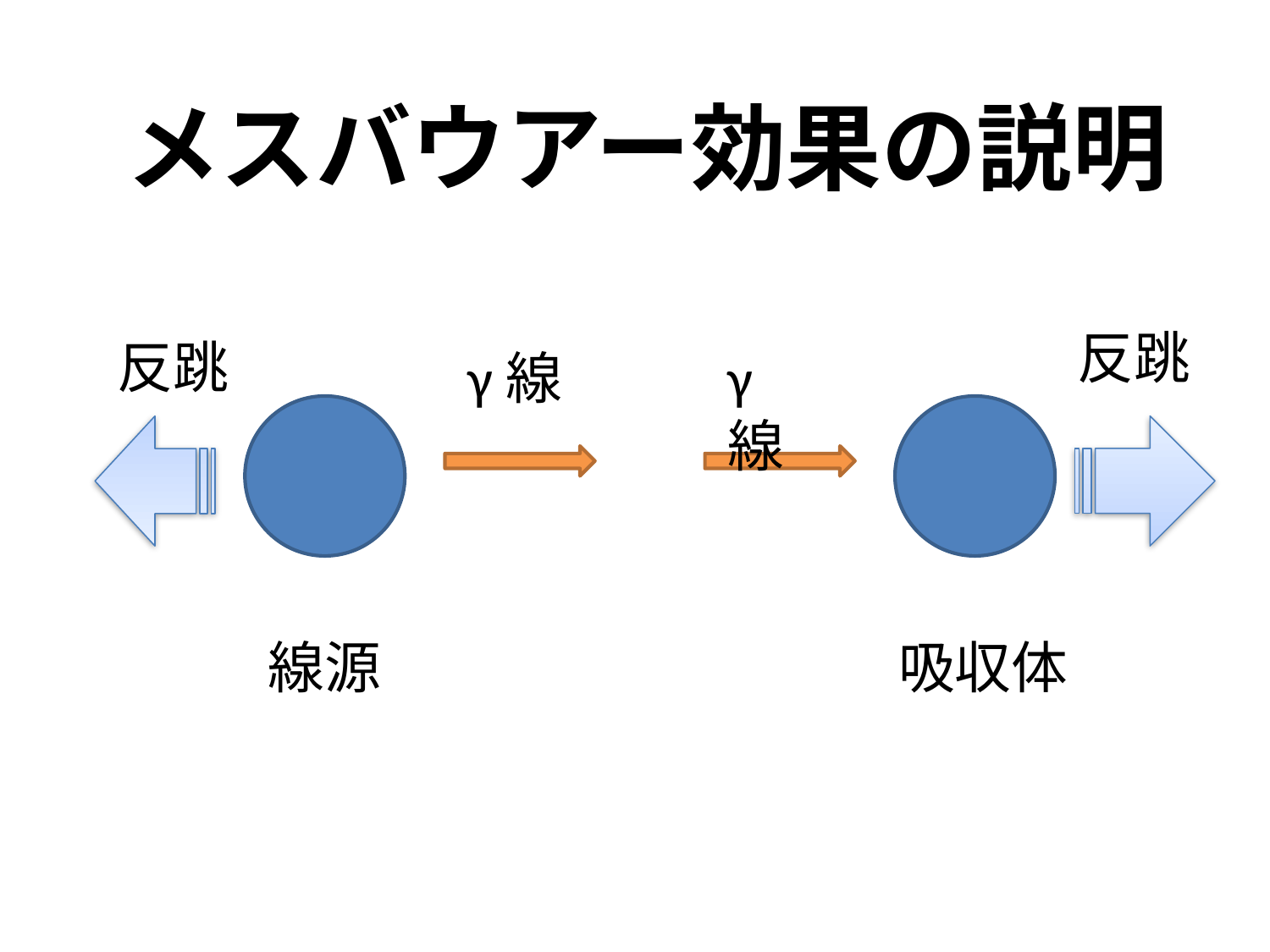

# メスバウアー効果の説明
反跳
反跳
γ線
γ線

線源
吸収体